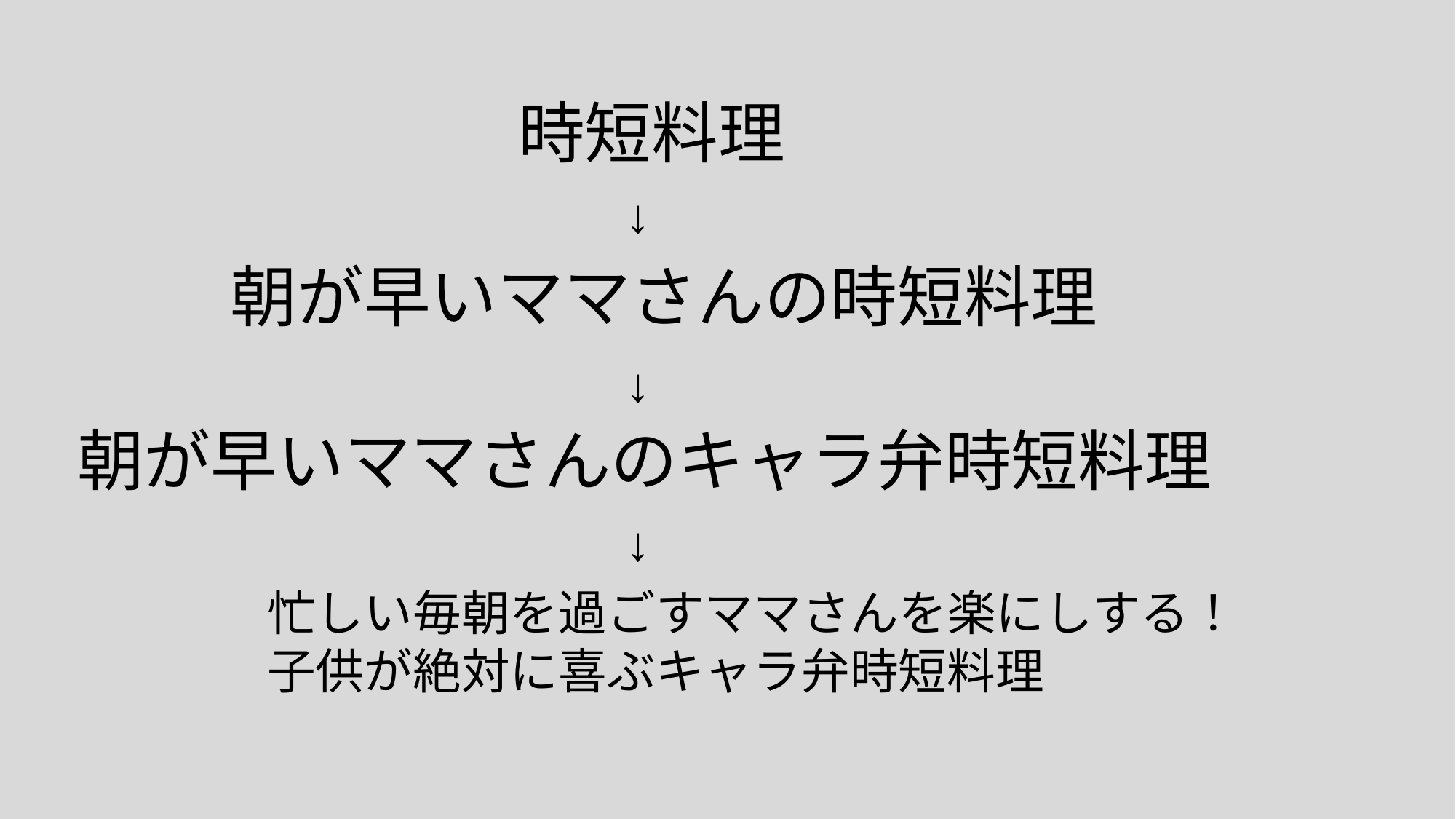

時短料理
↓
朝が早いママさんの時短料理
↓
朝が早いママさんのキャラ弁時短料理
↓
忙しい毎朝を過ごすママさんを楽にしする！
子供が絶対に喜ぶキャラ弁時短料理